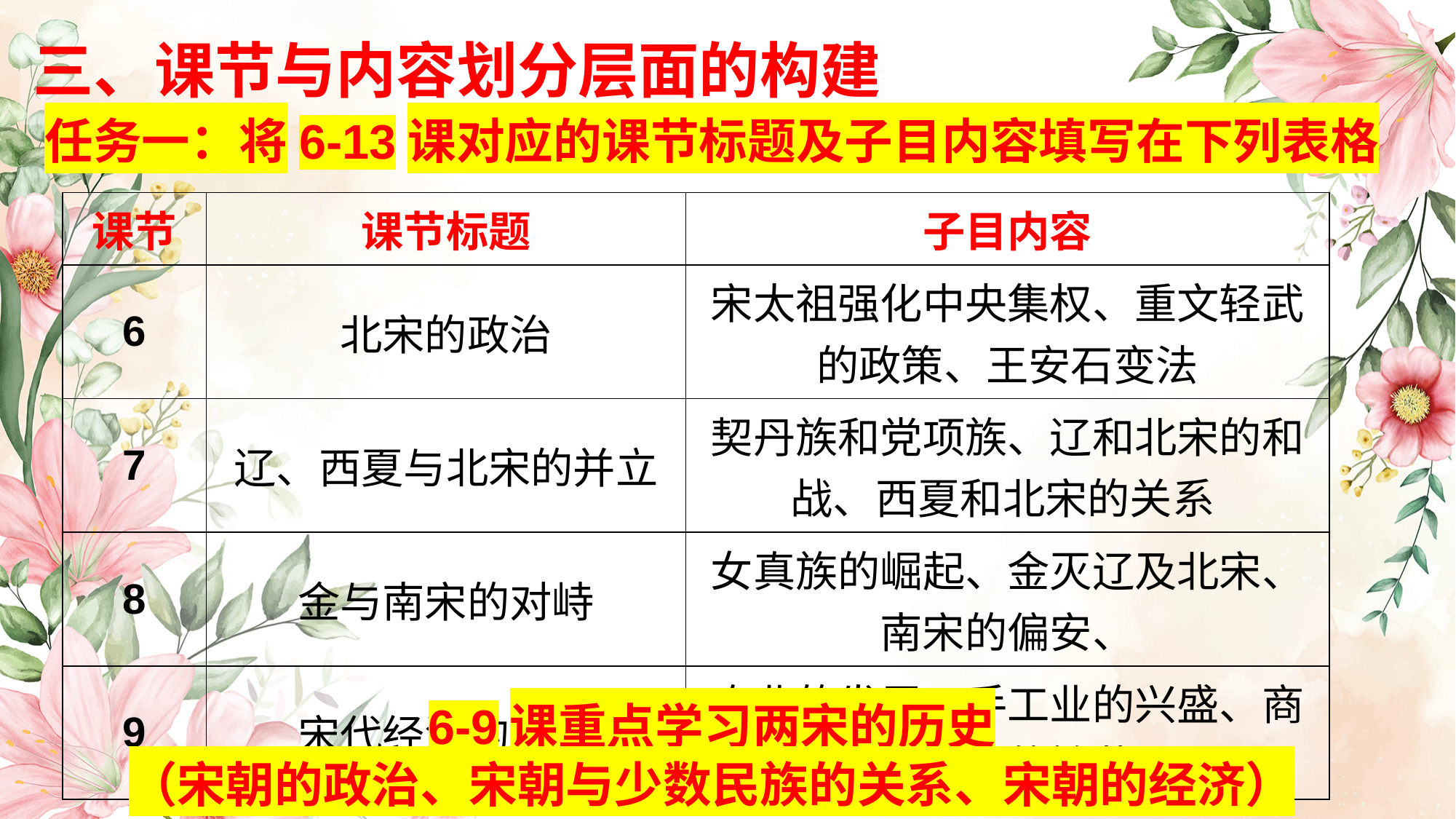

三、课节与内容划分层面的构建
任务一：将6-13课对应的课节标题及子目内容填写在下列表格
| 课节 | 课节标题 | 子目内容 |
| --- | --- | --- |
| 6 | 北宋的政治 | 宋太祖强化中央集权、重文轻武的政策、王安石变法 |
| 7 | 辽、西夏与北宋的并立 | 契丹族和党项族、辽和北宋的和战、西夏和北宋的关系 |
| 8 | 金与南宋的对峙 | 女真族的崛起、金灭辽及北宋、南宋的偏安、 |
| 9 | 宋代经济的发展 | 农业的发展、手工业的兴盛、商业贸易的繁荣 |
6-9课重点学习两宋的历史
（宋朝的政治、宋朝与少数民族的关系、宋朝的经济）